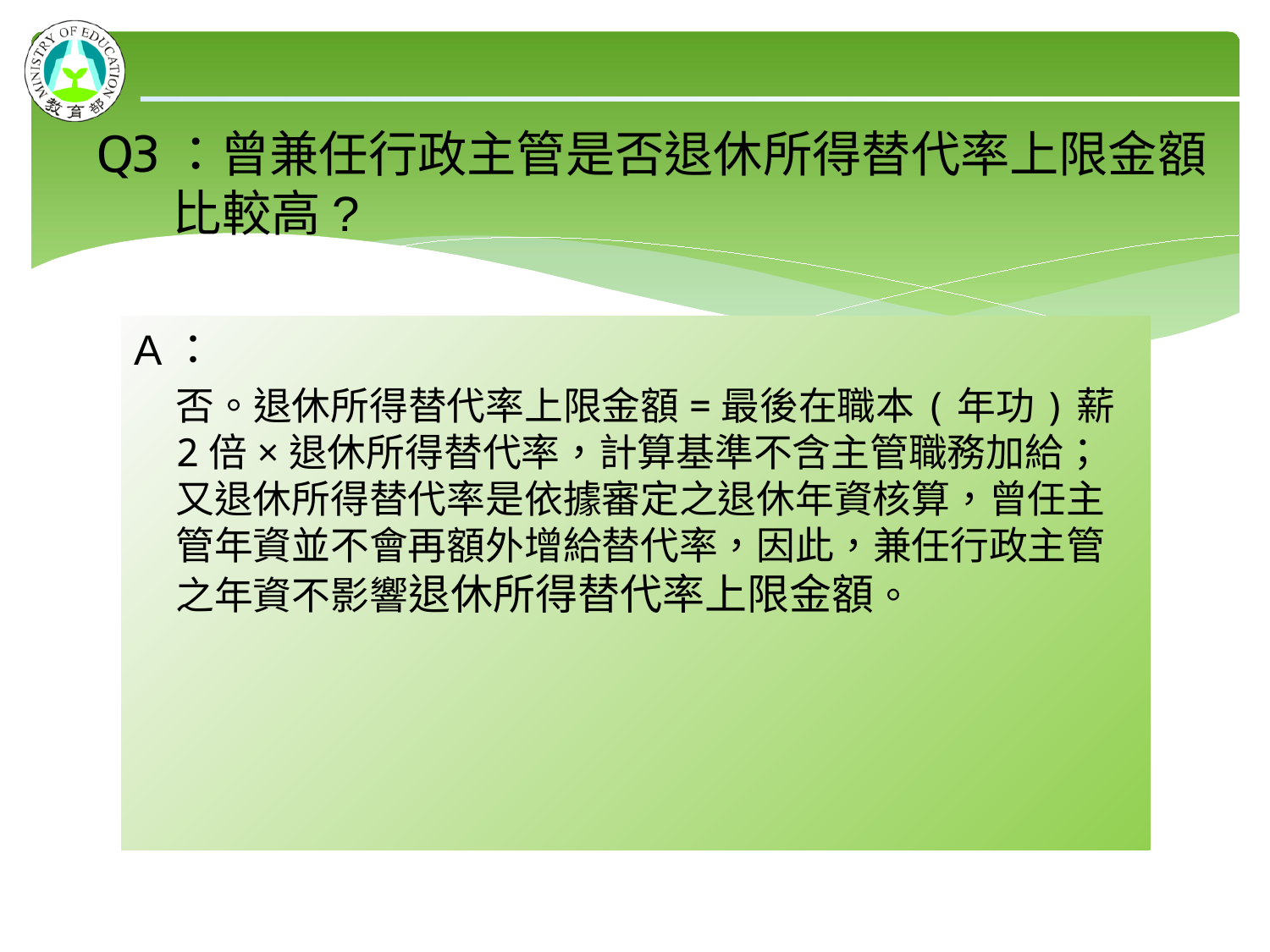

# Q3：曾兼任行政主管是否退休所得替代率上限金額比較高?
A：
否。退休所得替代率上限金額=最後在職本(年功)薪2倍×退休所得替代率，計算基準不含主管職務加給；又退休所得替代率是依據審定之退休年資核算，曾任主管年資並不會再額外增給替代率，因此，兼任行政主管之年資不影響退休所得替代率上限金額。